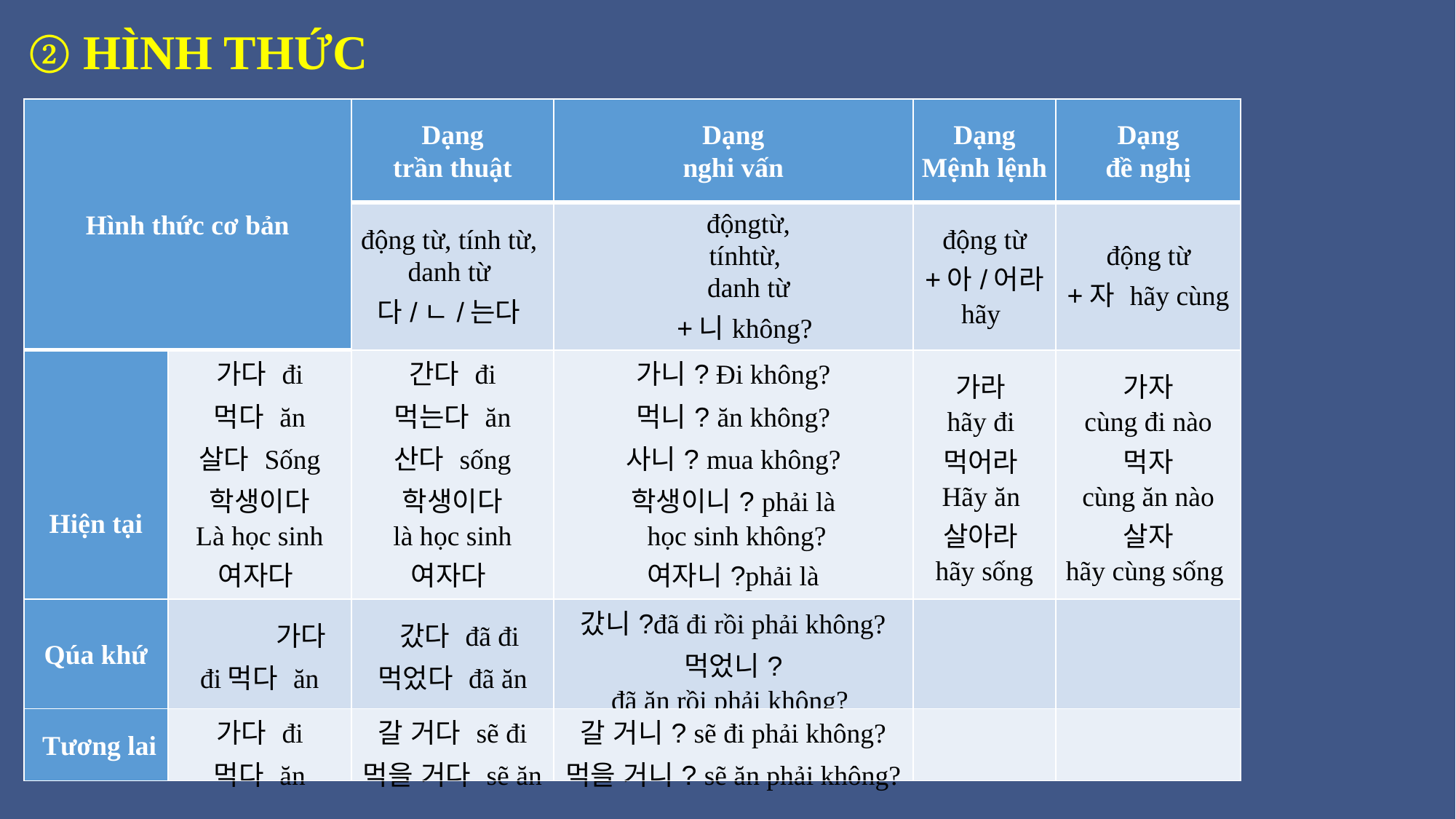

② HÌNH THỨC
| Hình thức cơ bản |  | Dạng trần thuật | Dạng nghi vấn | Dạng Mệnh lệnh | Dạng đề nghị |
| --- | --- | --- | --- | --- | --- |
|  |  | động từ, tính từ, danh từ 다/ㄴ/는다 | độngtừ, tínhtừ, danh từ +니không? | động từ +아/어라 hãy | động từ +자 hãy cùng |
| Hiện tại | 가다 đi 먹다 ăn 살다 Sống 학생이다 Là học sinh 여자다 Là phụ nữ | 간다 đi 먹는다 ăn 산다 sống 학생이다 là học sinh 여자다 Là phụ nữ | 가니? Đi không? 먹니? ăn không? 사니? mua không? 학생이니? phải là học sinh không? 여자니?phải là con gái không | 가라 hãy đi 먹어라 Hãy ăn 살아라 hãy sống | 가자 cùng đi nào 먹자 cùng ăn nào 살자 hãy cùng sống |
| Qúa khứ | 가다 đi먹다 ăn | 갔다 đã đi 먹었다 đã ăn | 갔니?đã đi rồi phải không? 먹었니? đã ăn rồi phải không? |  |  |
| Tương lai | 가다 đi 먹다 ăn | 갈 거다 sẽ đi 먹을 거다 sẽ ăn | 갈 거니? sẽ đi phải không? 먹을 거니? sẽ ăn phải không? |  |  |